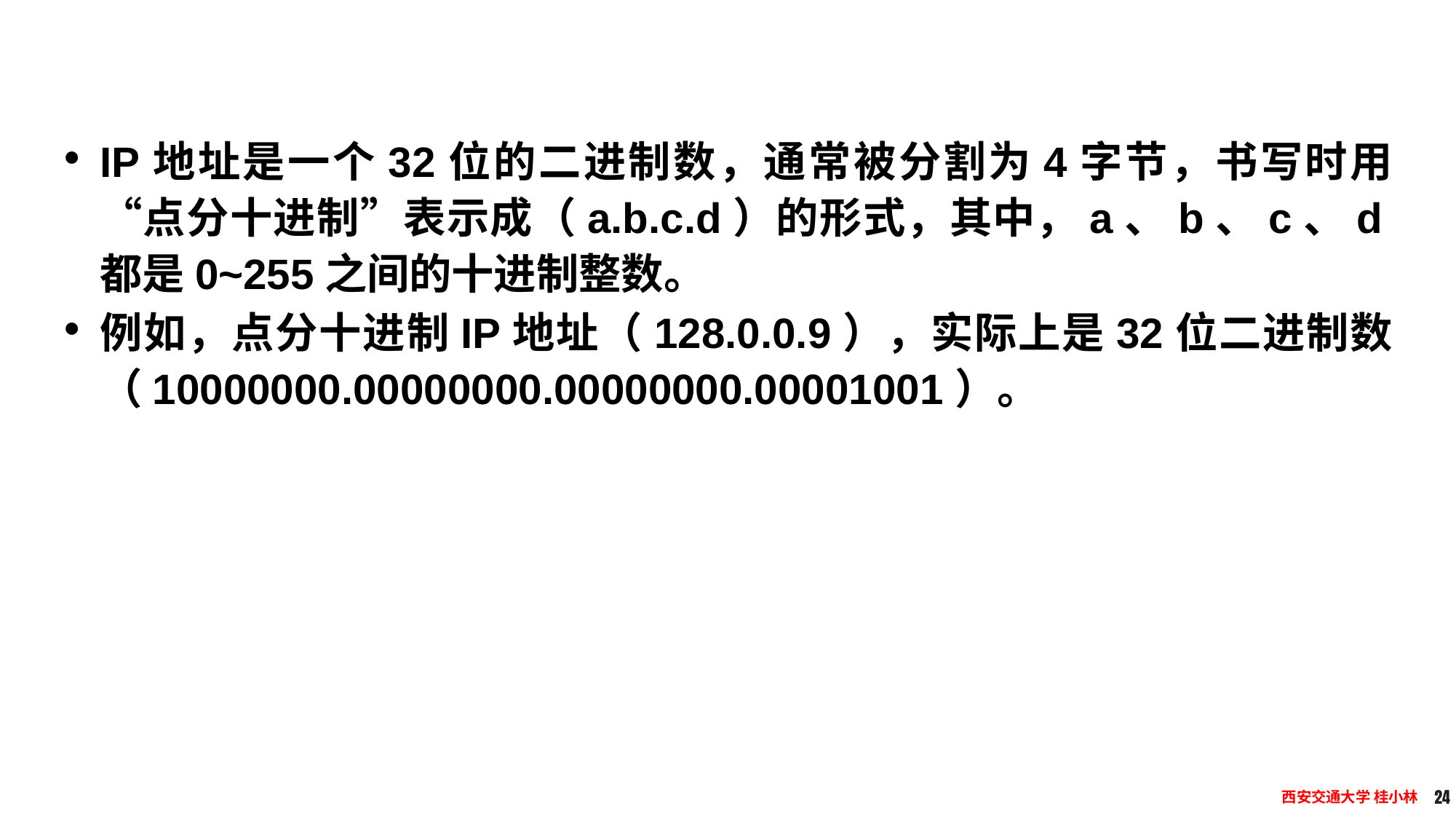

#
IP地址是一个32位的二进制数，通常被分割为4字节，书写时用“点分十进制”表示成（a.b.c.d）的形式，其中，a、b、c、d都是0~255之间的十进制整数。
例如，点分十进制IP地址（128.0.0.9），实际上是32位二进制数（10000000.00000000.00000000.00001001）。